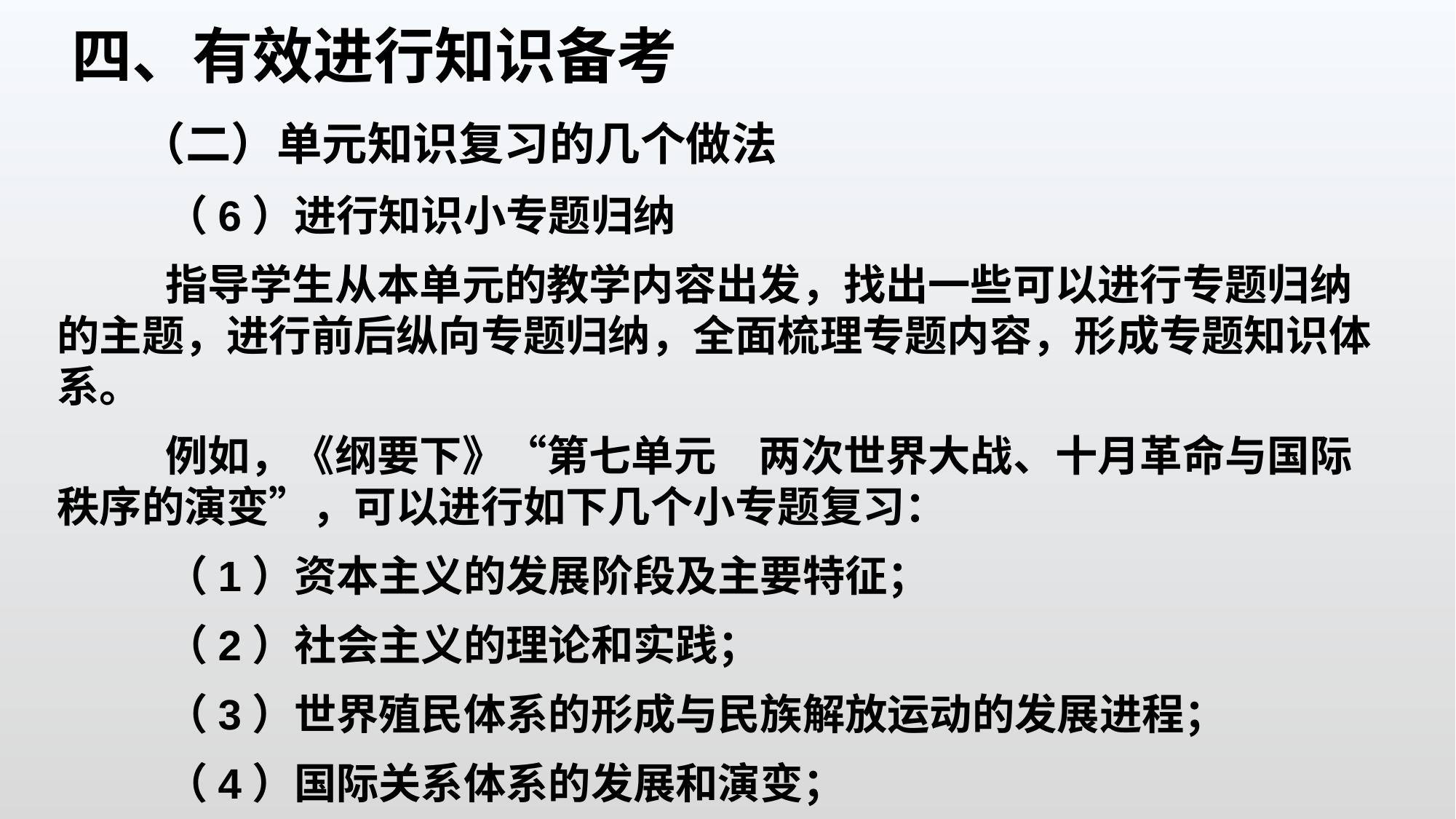

四、有效进行知识备考
（二）单元知识复习的几个做法
（6）进行知识小专题归纳
指导学生从本单元的教学内容出发，找出一些可以进行专题归纳的主题，进行前后纵向专题归纳，全面梳理专题内容，形成专题知识体系。
例如，《纲要下》“第七单元 两次世界大战、十月革命与国际秩序的演变”，可以进行如下几个小专题复习：
（1）资本主义的发展阶段及主要特征；
（2）社会主义的理论和实践；
（3）世界殖民体系的形成与民族解放运动的发展进程；
（4）国际关系体系的发展和演变；